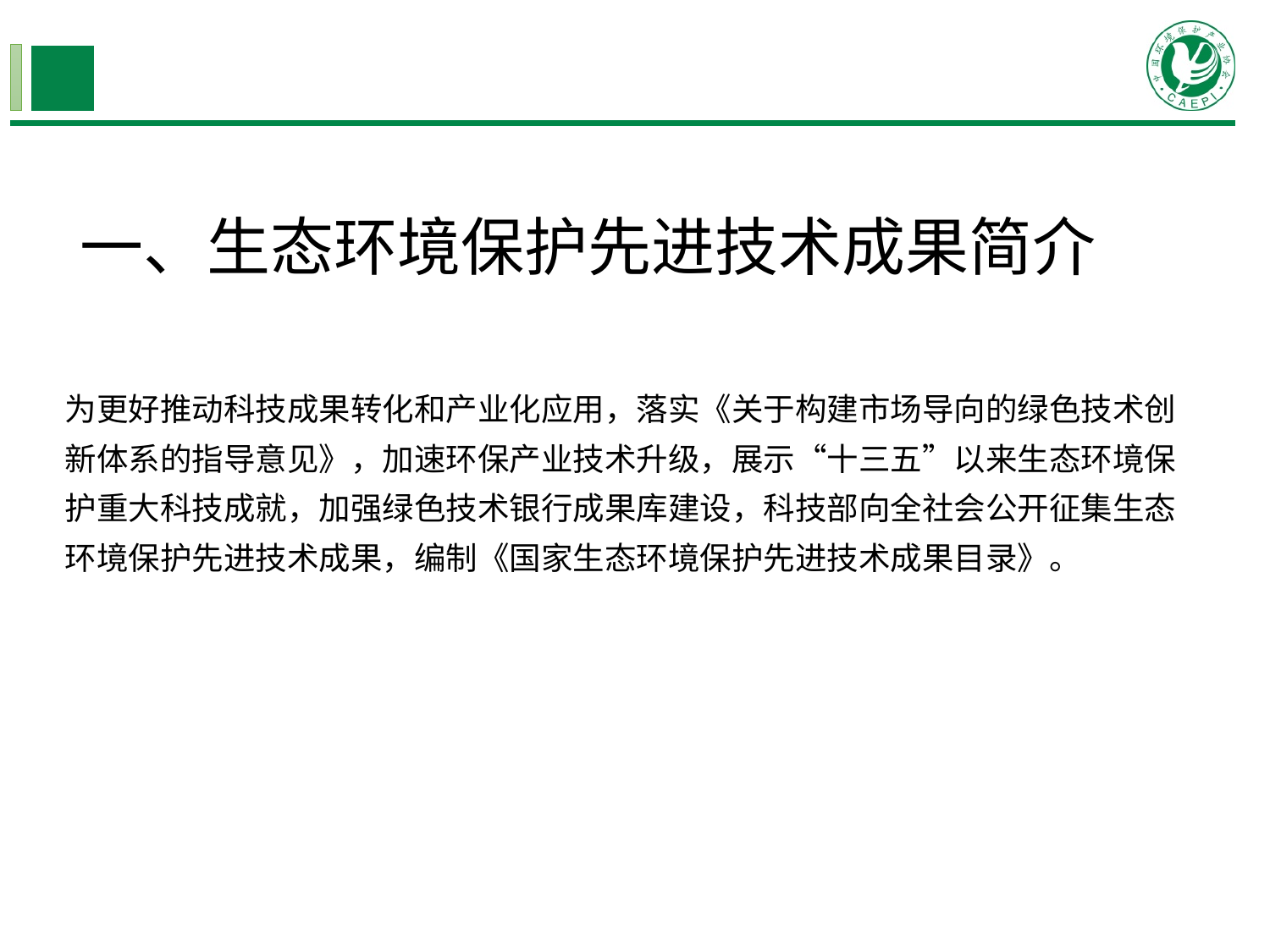

#
一、生态环境保护先进技术成果简介
为更好推动科技成果转化和产业化应用，落实《关于构建市场导向的绿色技术创新体系的指导意见》，加速环保产业技术升级，展示“十三五”以来生态环境保护重大科技成就，加强绿色技术银行成果库建设，科技部向全社会公开征集生态环境保护先进技术成果，编制《国家生态环境保护先进技术成果目录》。